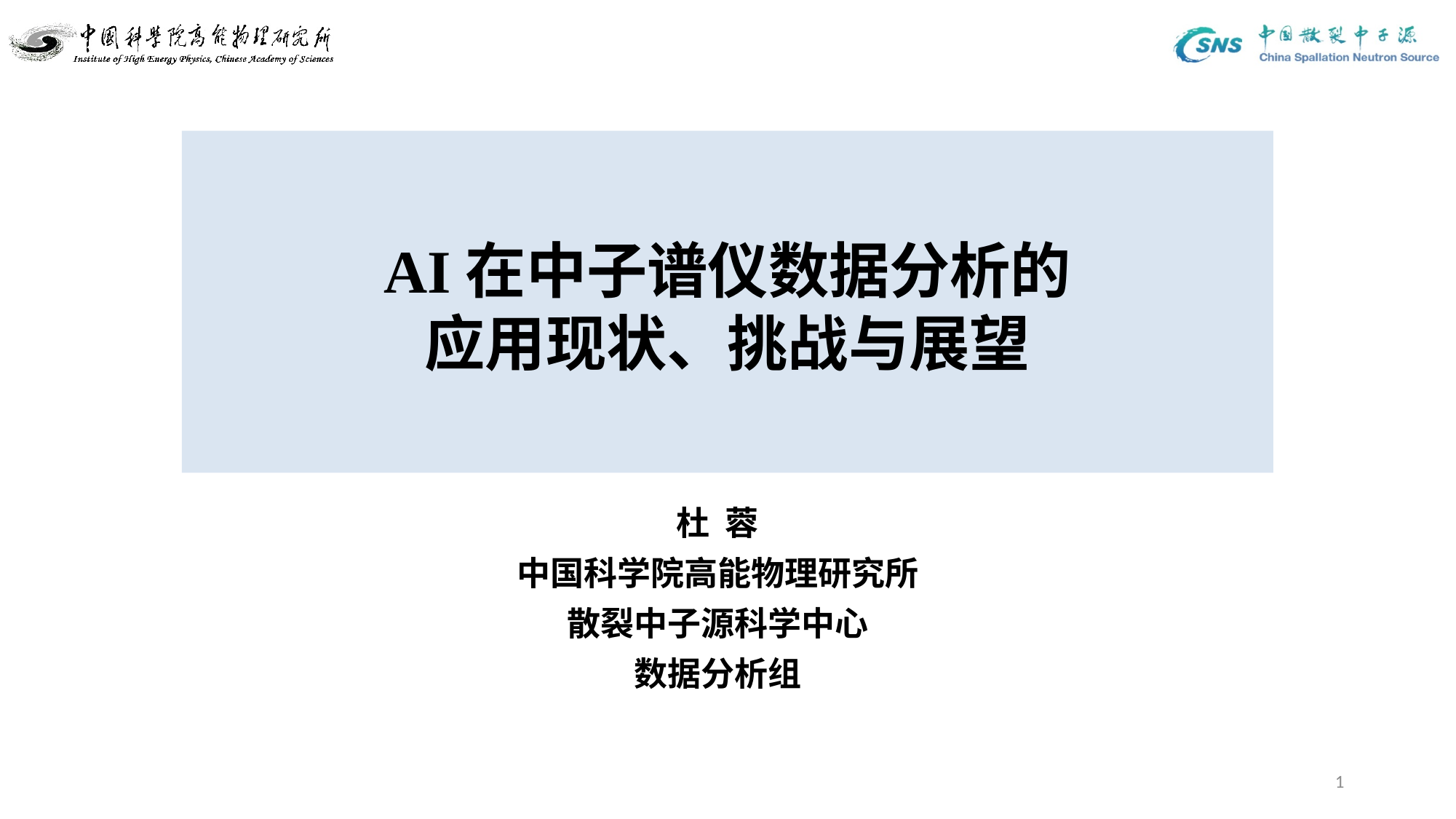

# AI在中子谱仪数据分析的应用现状、挑战与展望
杜  蓉
中国科学院高能物理研究所
散裂中子源科学中心
数据分析组
1